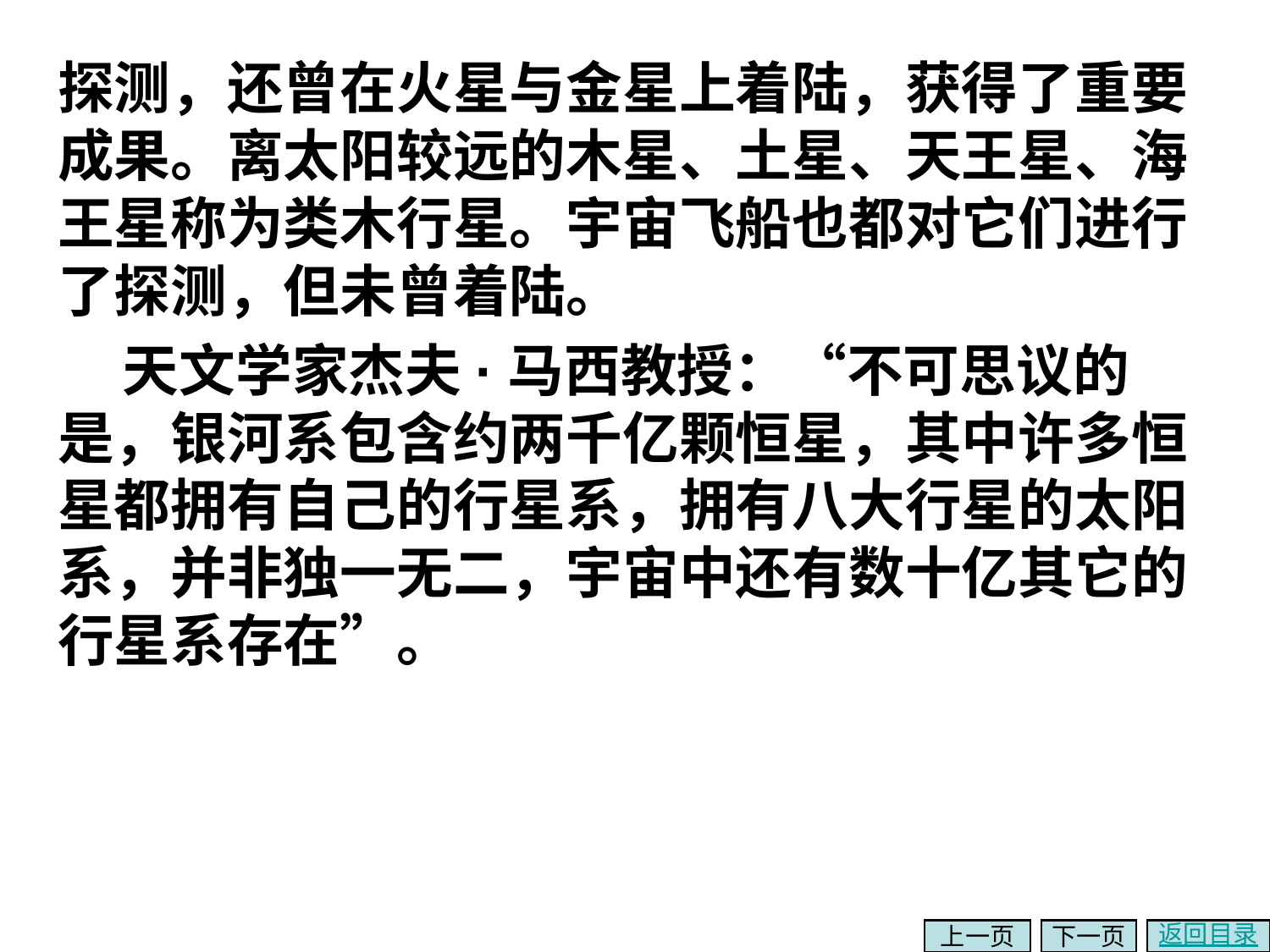

探测，还曾在火星与金星上着陆，获得了重要成果。离太阳较远的木星、土星、天王星、海王星称为类木行星。宇宙飞船也都对它们进行了探测，但未曾着陆。
    天文学家杰夫·马西教授：“不可思议的是，银河系包含约两千亿颗恒星，其中许多恒星都拥有自己的行星系，拥有八大行星的太阳系，并非独一无二，宇宙中还有数十亿其它的行星系存在”。
上一页
下一页
返回目录